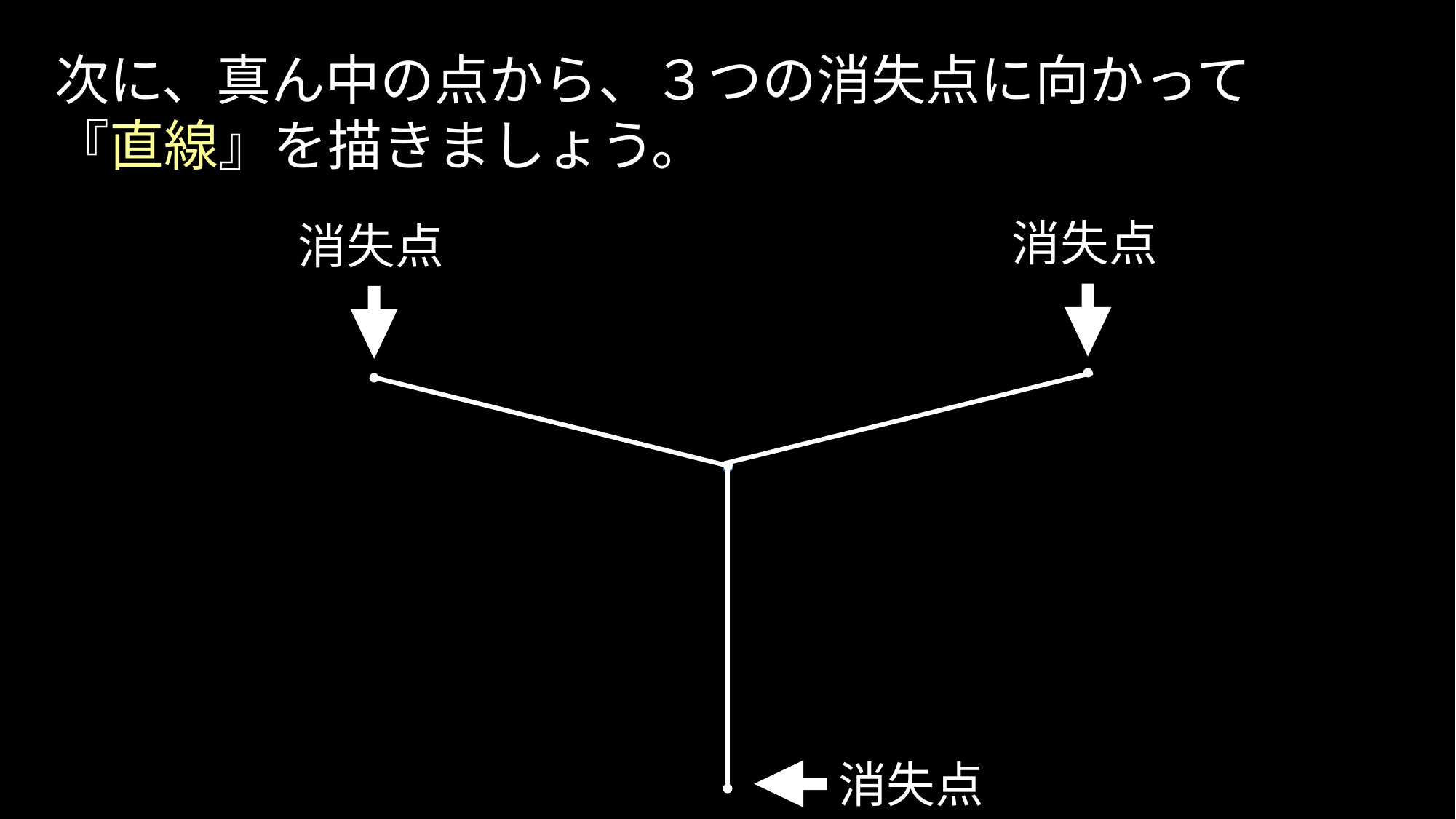

次に、真ん中の点から、３つの消失点に向かって
『直線』を描きましょう。
消失点
消失点

消失点